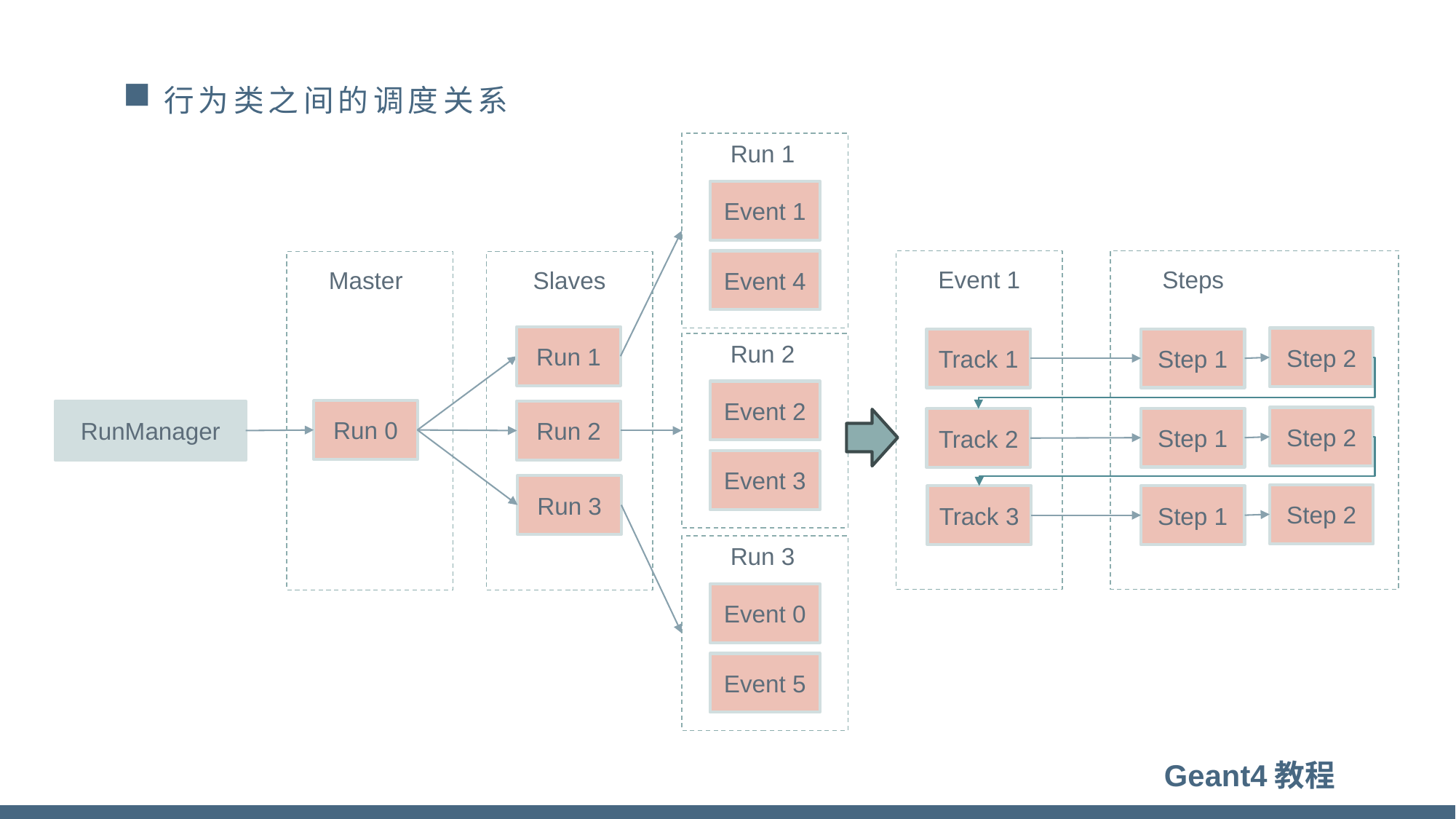

# 行为类之间的调度关系

Run 1
Event 1
Event 4

Event 1
Steps
Master
Slaves
Run 1
Step 2
Track 1
Step 1

Run 2
Event 2
Run 0
Run 2
RunManager
Step 2
Step 1
Track 2

Event 3
Run 3
Step 2
Track 3
Step 1

Run 3
Event 0
Event 5